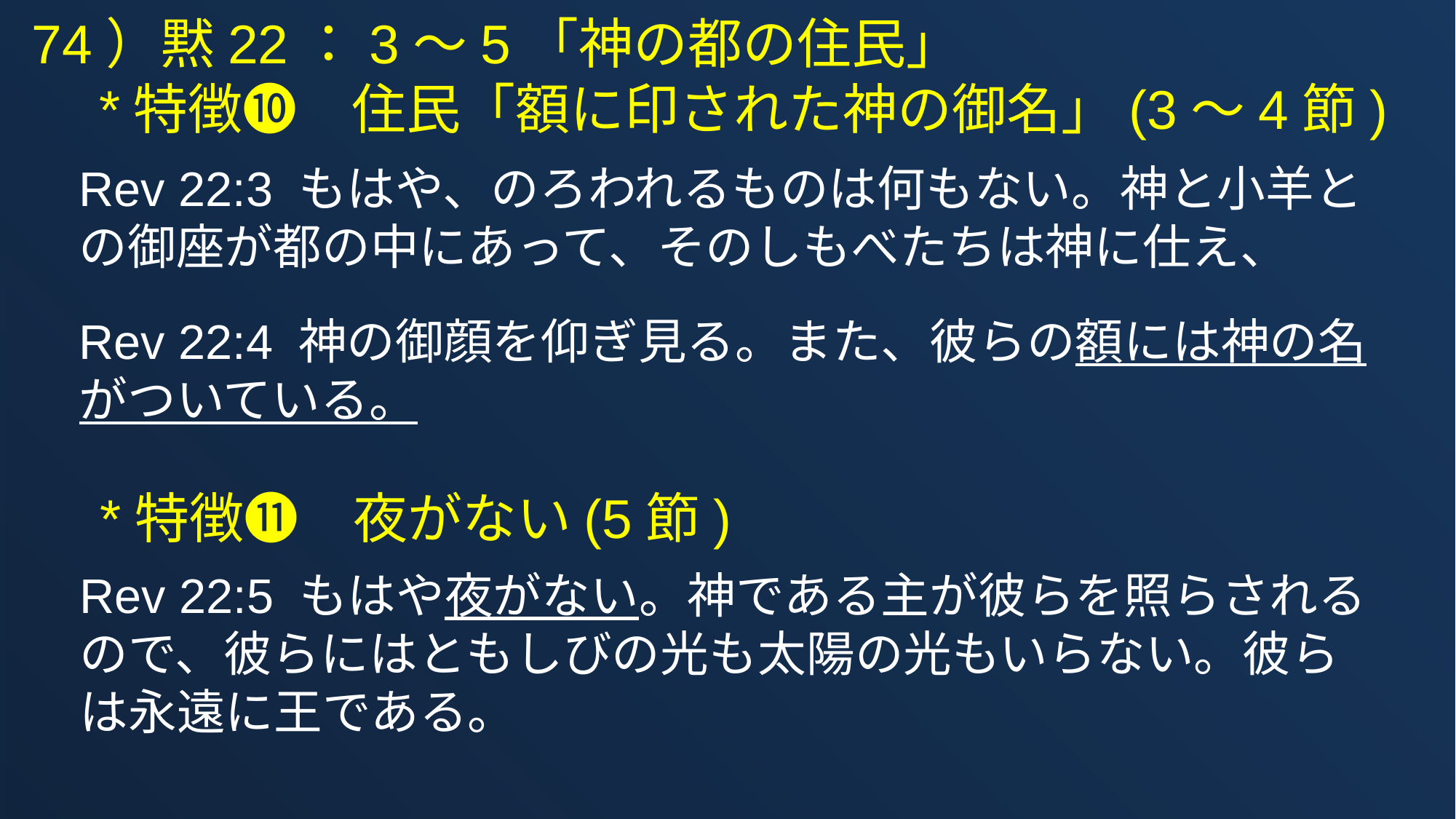

74）黙22：3～5「神の都の住民」
　*特徴❿　住民「額に印された神の御名」(3～4節)
Rev 22:3 もはや、のろわれるものは何もない。神と小羊との御座が都の中にあって、そのしもべたちは神に仕え、

Rev 22:4 神の御顔を仰ぎ見る。また、彼らの額には神の名がついている。
　*特徴⓫　夜がない(5節)
Rev 22:5 もはや夜がない。神である主が彼らを照らされるので、彼らにはともしびの光も太陽の光もいらない。彼らは永遠に王である。